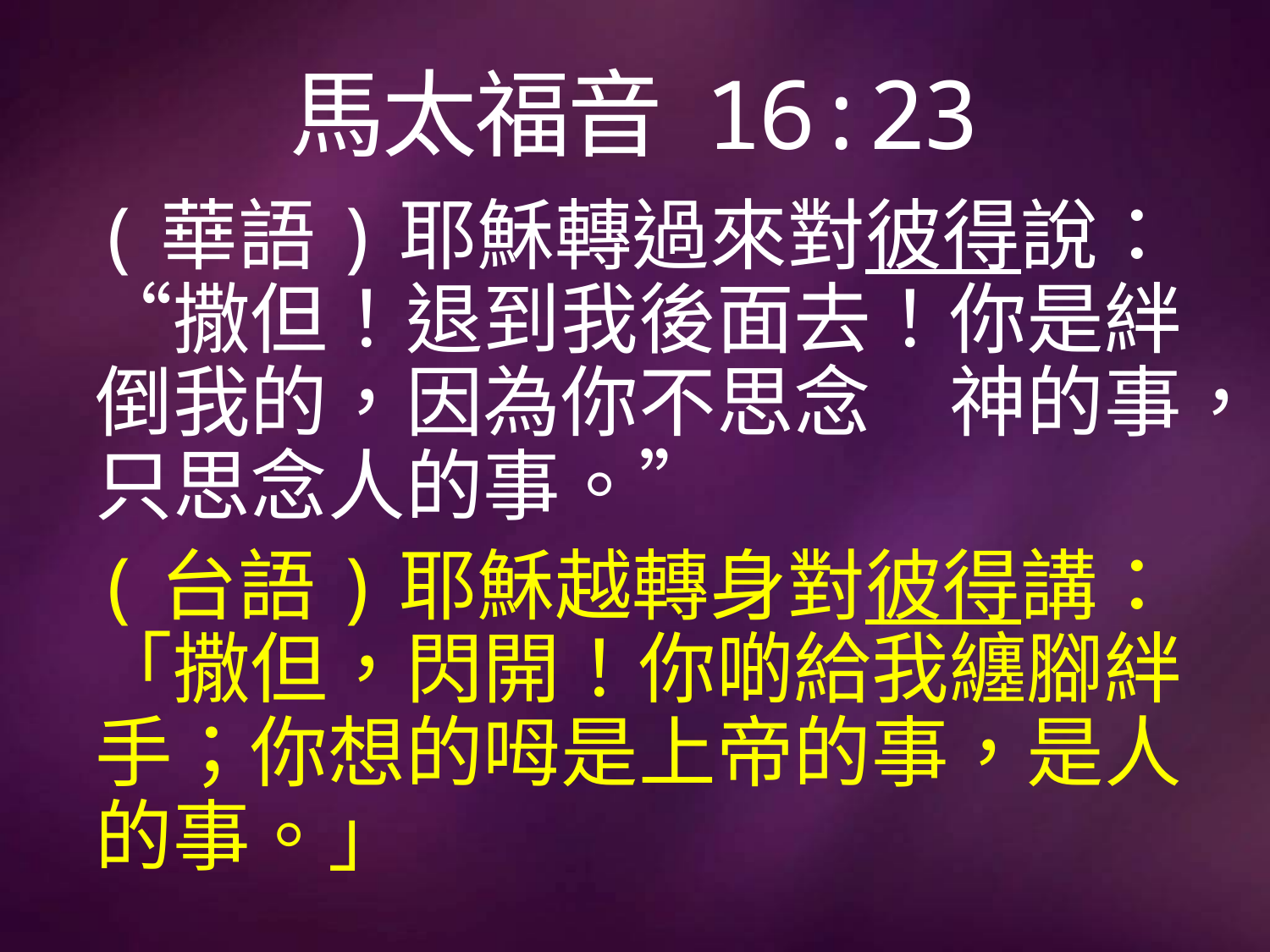

# 馬太福音 16:23
(華語)耶穌轉過來對彼得說：“撒但！退到我後面去！你是絆倒我的，因為你不思念　神的事，只思念人的事。”
(台語)耶穌越轉身對彼得講：「撒但，閃開！你啲給我纏腳絆手；你想的呣是上帝的事，是人的事。」